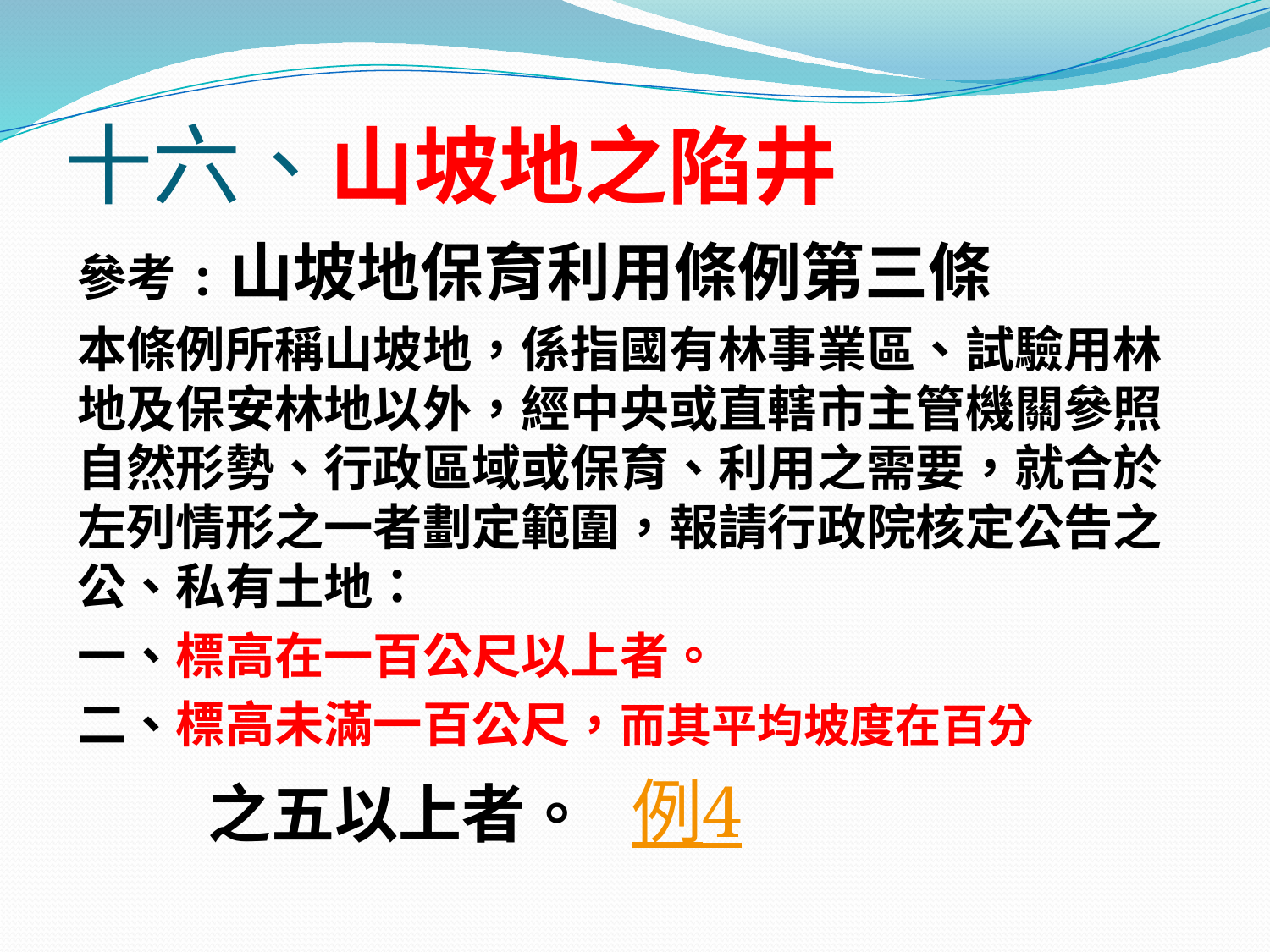

# 十六、山坡地之陷井
參考:山坡地保育利用條例第三條
本條例所稱山坡地，係指國有林事業區、試驗用林地及保安林地以外，經中央或直轄市主管機關參照自然形勢、行政區域或保育、利用之需要，就合於左列情形之一者劃定範圍，報請行政院核定公告之公、私有土地：
一、標高在一百公尺以上者。
二、標高未滿一百公尺，而其平均坡度在百分
        之五以上者。   例4